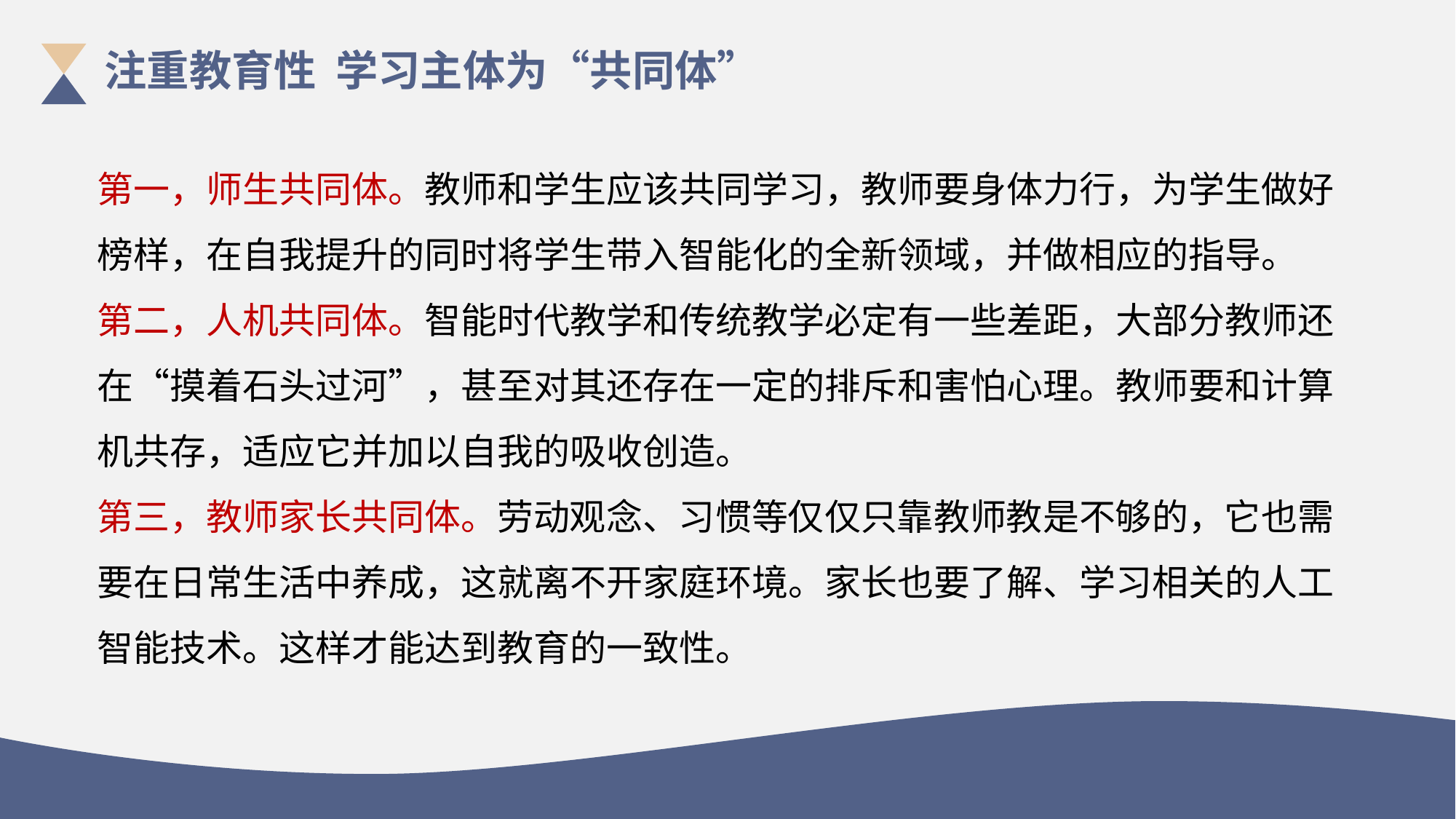

注重教育性  学习主体为“共同体”

第一，师生共同体。教师和学生应该共同学习，教师要身体力行，为学生做好榜样，在自我提升的同时将学生带入智能化的全新领域，并做相应的指导。
第二，人机共同体。智能时代教学和传统教学必定有一些差距，大部分教师还在“摸着石头过河”，甚至对其还存在一定的排斥和害怕心理。教师要和计算机共存，适应它并加以自我的吸收创造。
第三，教师家长共同体。劳动观念、习惯等仅仅只靠教师教是不够的，它也需要在日常生活中养成，这就离不开家庭环境。家长也要了解、学习相关的人工智能技术。这样才能达到教育的一致性。